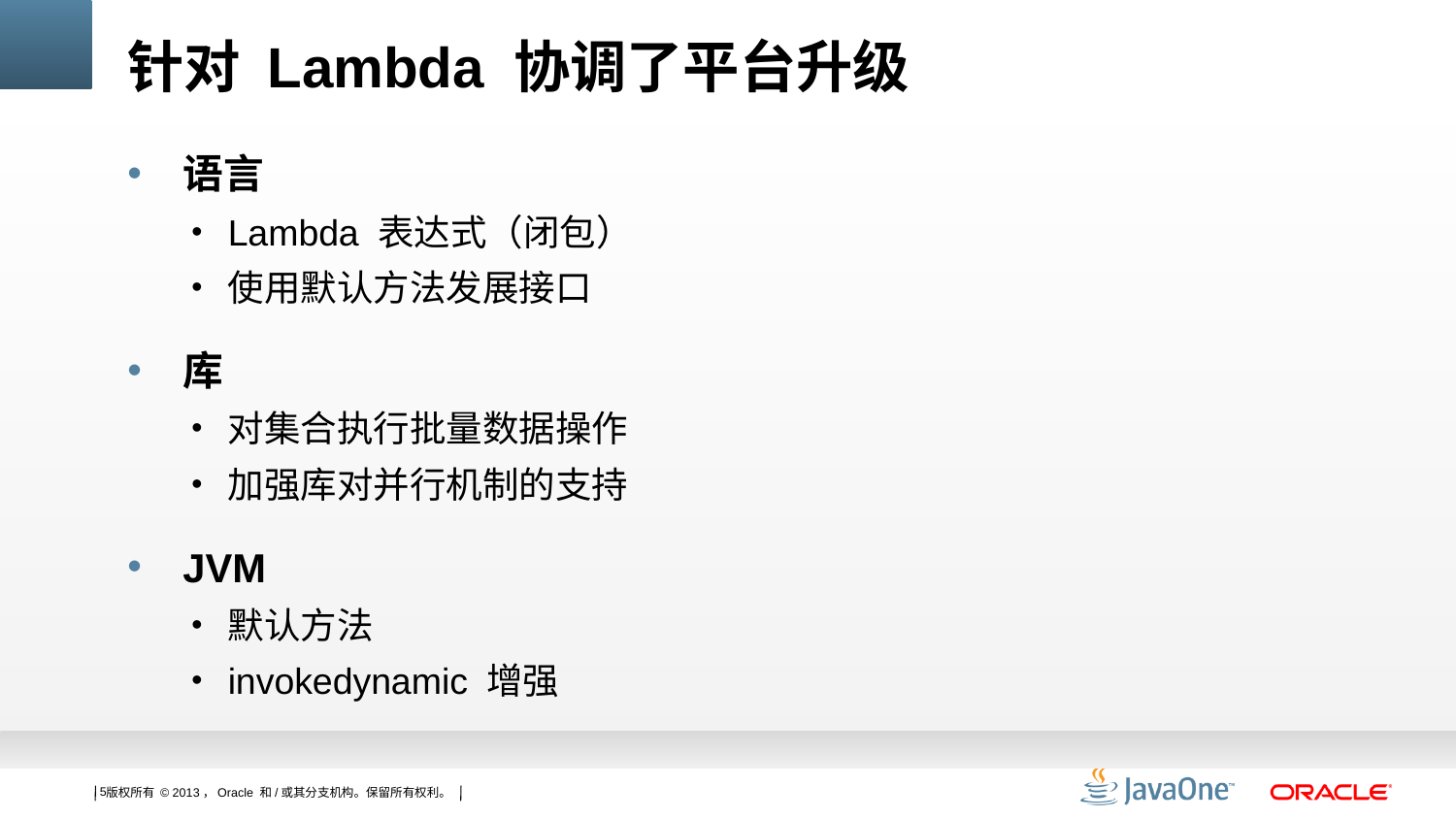

# 针对 Lambda 协调了平台升级

语言
Lambda 表达式（闭包）
使用默认方法发展接口
库
对集合执行批量数据操作
加强库对并行机制的支持
JVM
默认方法
invokedynamic 增强